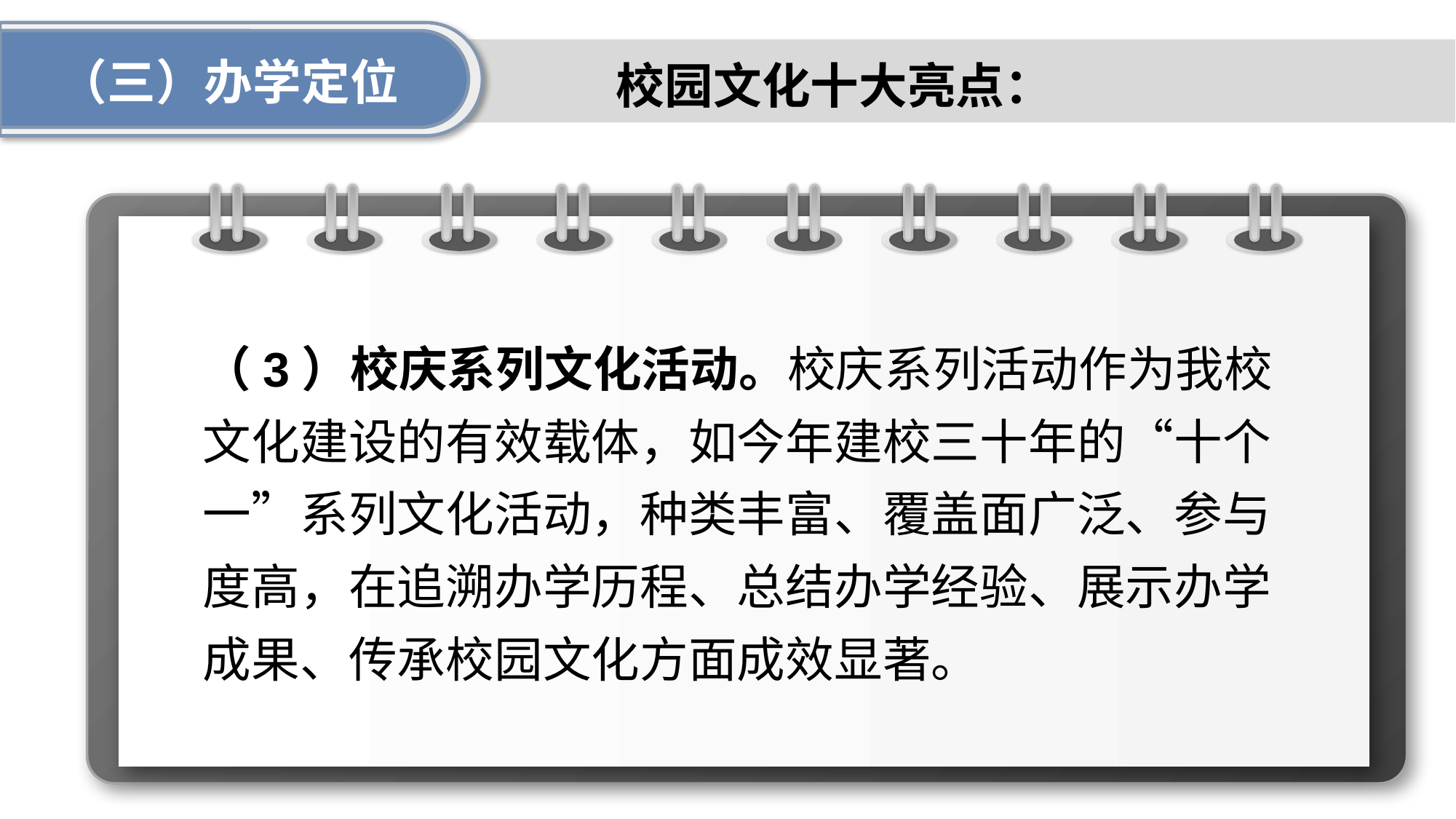

（三）办学定位
校园文化十大亮点：

（3）校庆系列文化活动。校庆系列活动作为我校文化建设的有效载体，如今年建校三十年的“十个一”系列文化活动，种类丰富、覆盖面广泛、参与度高，在追溯办学历程、总结办学经验、展示办学成果、传承校园文化方面成效显著。